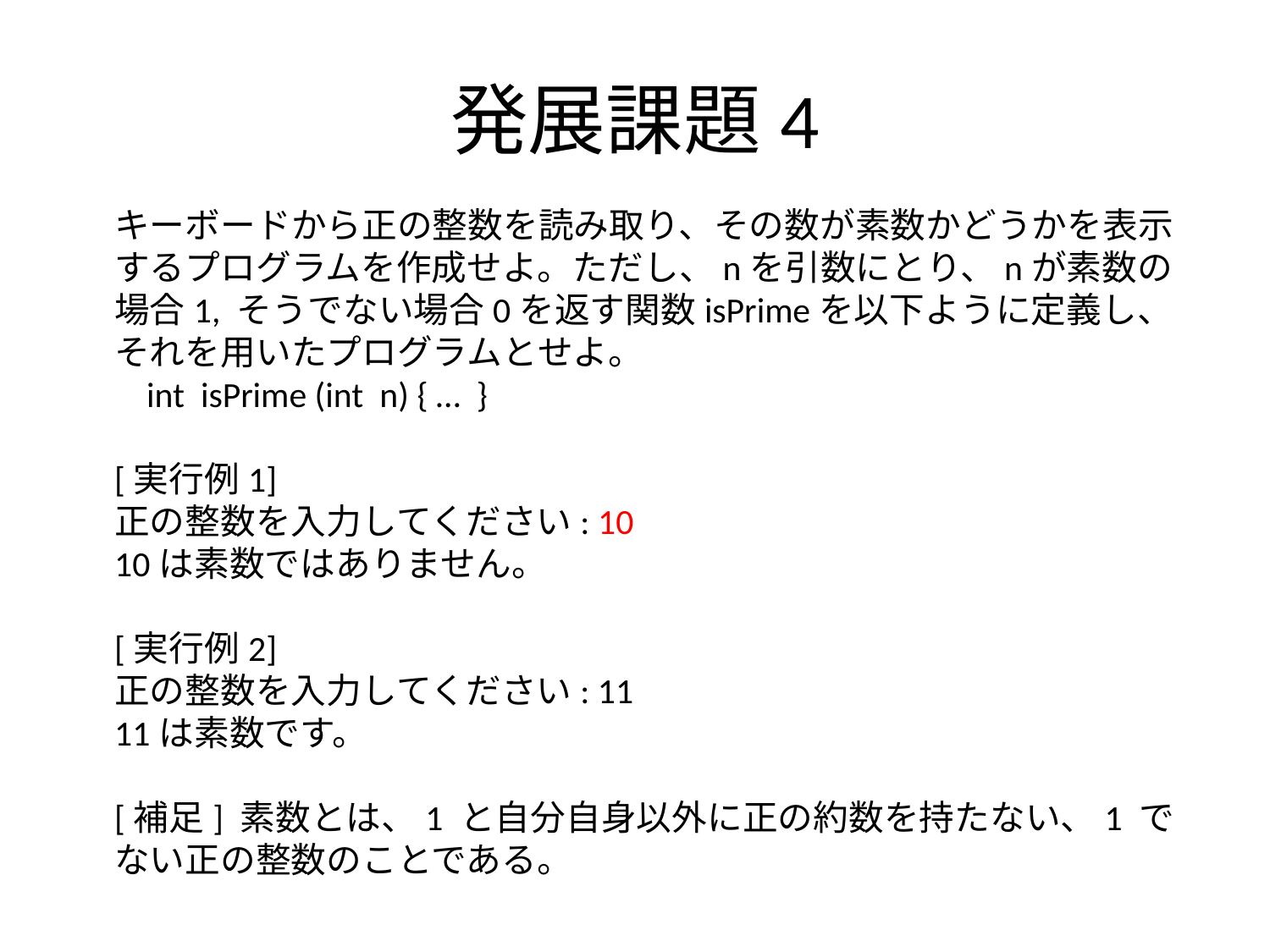

# 発展課題4
キーボードから正の整数を読み取り、その数が素数かどうかを表示するプログラムを作成せよ。ただし、nを引数にとり、nが素数の場合1, そうでない場合0を返す関数isPrimeを以下ように定義し、それを用いたプログラムとせよ。
    int  isPrime (int  n) { …  }

[実行例1]
正の整数を入力してください: 10
10は素数ではありません。

[実行例2]
正の整数を入力してください: 11
11は素数です。

[補足] 素数とは、1 と自分自身以外に正の約数を持たない、1 でない正の整数のことである。